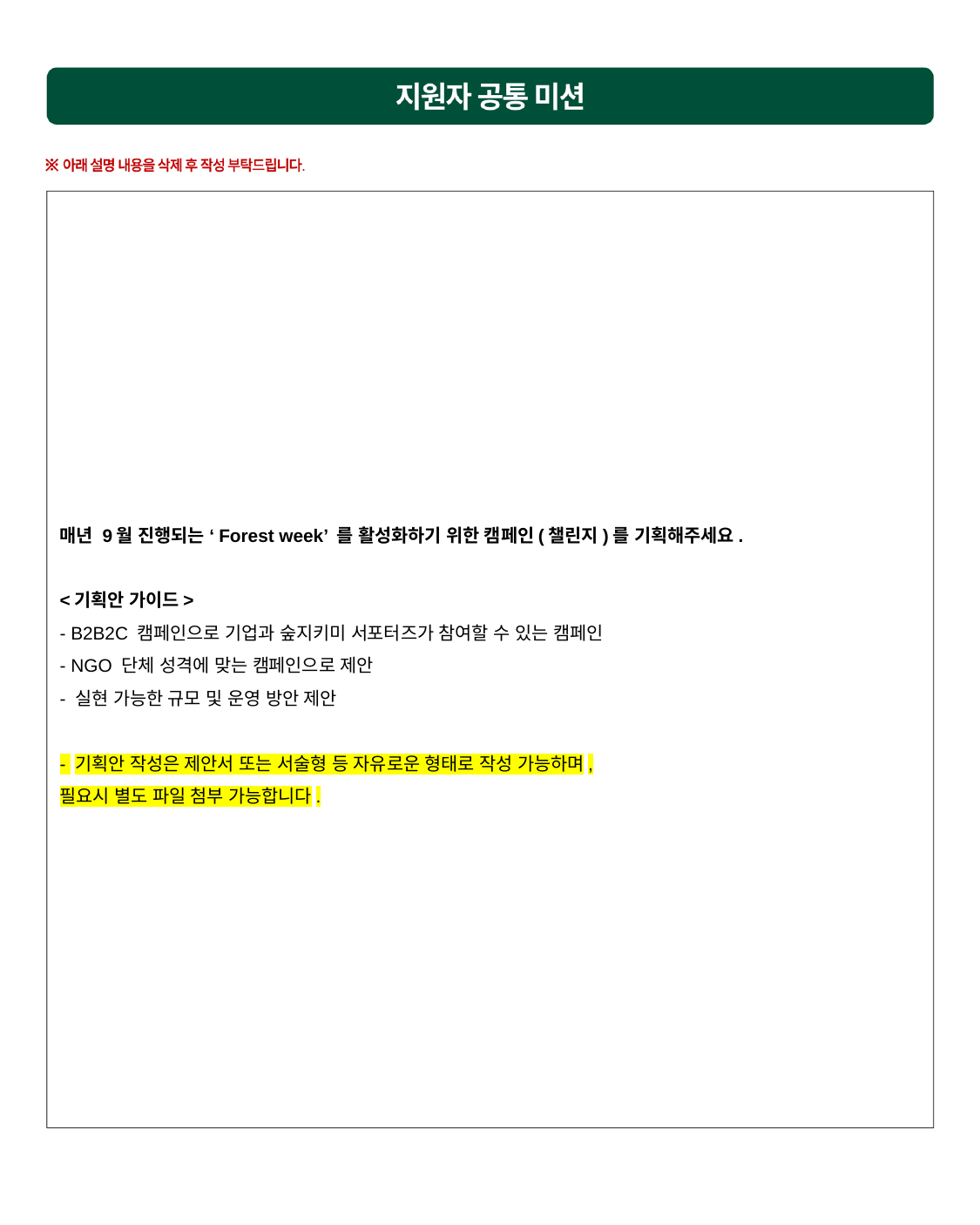

매년 9월 진행되는 ‘Forest week’ 를 활성화하기 위한 캠페인(챌린지)를 기획해주세요.

<기획안 가이드>
- B2B2C 캠페인으로 기업과 숲지키미 서포터즈가 참여할 수 있는 캠페인
- NGO 단체 성격에 맞는 캠페인으로 제안
- 실현 가능한 규모 및 운영 방안 제안

- 기획안 작성은 제안서 또는 서술형 등 자유로운 형태로 작성 가능하며,
필요시 별도 파일 첨부 가능합니다.